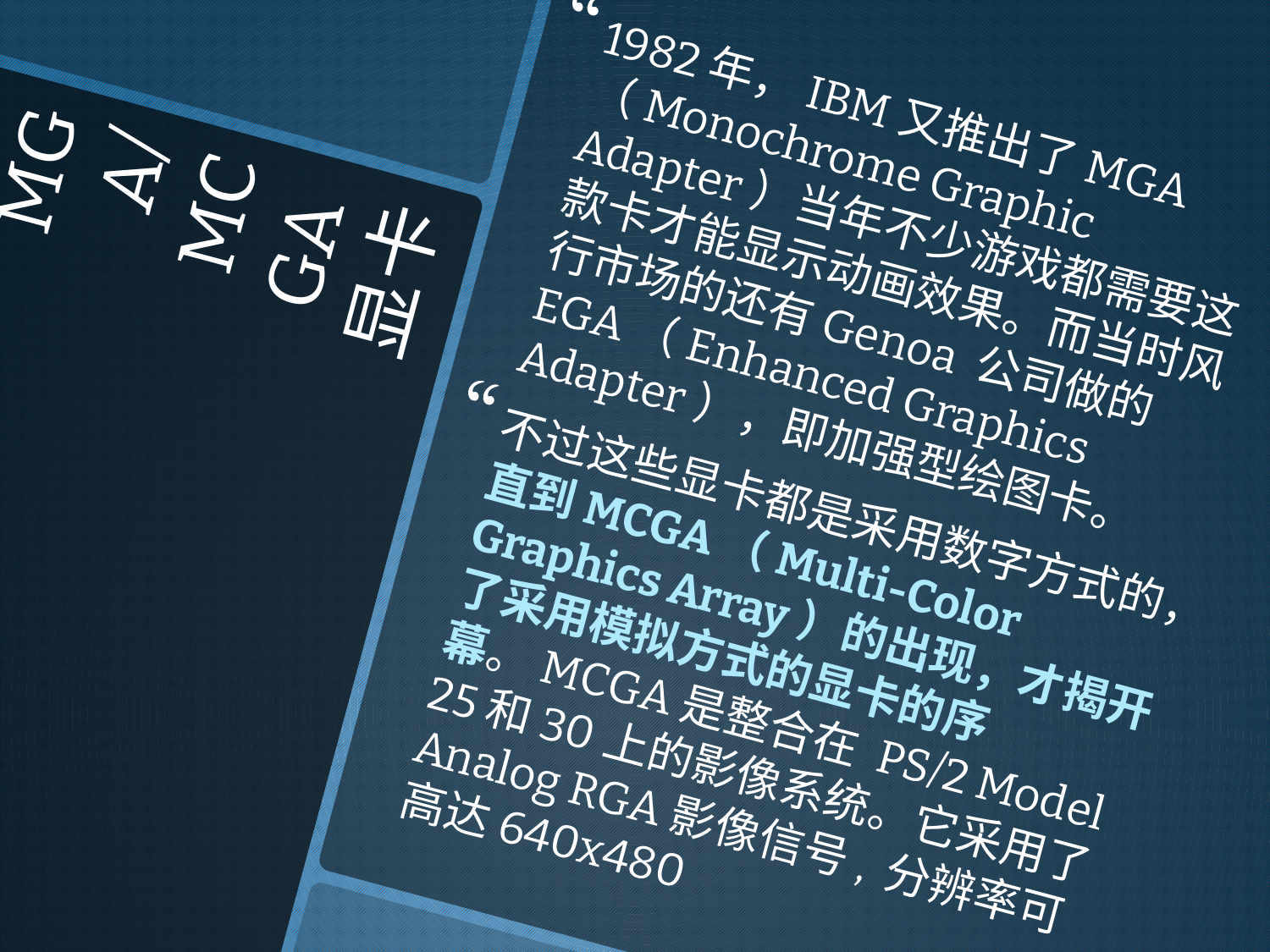

# MGA/MCGA显卡
1982年，IBM又推出了MGA（Monochrome Graphic Adapter）当年不少游戏都需要这款卡才能显示动画效果。而当时风行市场的还有Genoa 公司做的EGA（Enhanced Graphics Adapter），即加强型绘图卡。
不过这些显卡都是采用数字方式的，直到MCGA（Multi-Color Graphics Array）的出现，才揭开了采用模拟方式的显卡的序幕。MCGA是整合在 PS/2 Model 25和30上的影像系统。它采用了Analog RGA影像信号, 分辨率可高达640x480